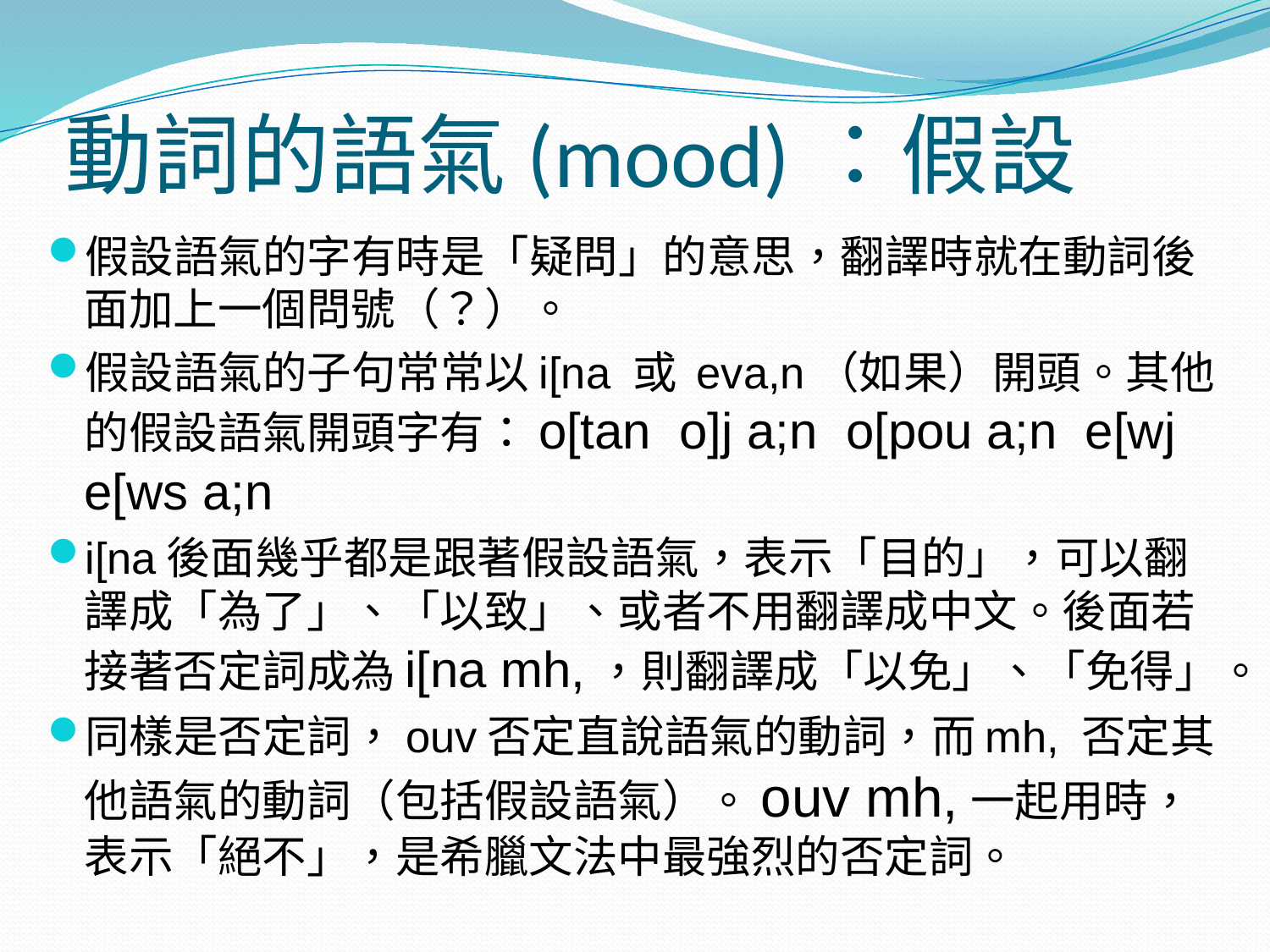

# 動詞的語氣(mood)：假設
假設語氣的字有時是「疑問」的意思，翻譯時就在動詞後面加上一個問號（？）。
假設語氣的子句常常以i[na 或 eva,n（如果）開頭。其他的假設語氣開頭字有：o[tan  o]j a;n  o[pou a;n  e[wj  e[ws a;n
i[na後面幾乎都是跟著假設語氣，表示「目的」，可以翻譯成「為了」、「以致」、或者不用翻譯成中文。後面若接著否定詞成為i[na mh,，則翻譯成「以免」、「免得」。
同樣是否定詞，ouv否定直說語氣的動詞，而mh, 否定其他語氣的動詞（包括假設語氣）。ouv mh,一起用時，表示「絕不」，是希臘文法中最強烈的否定詞。